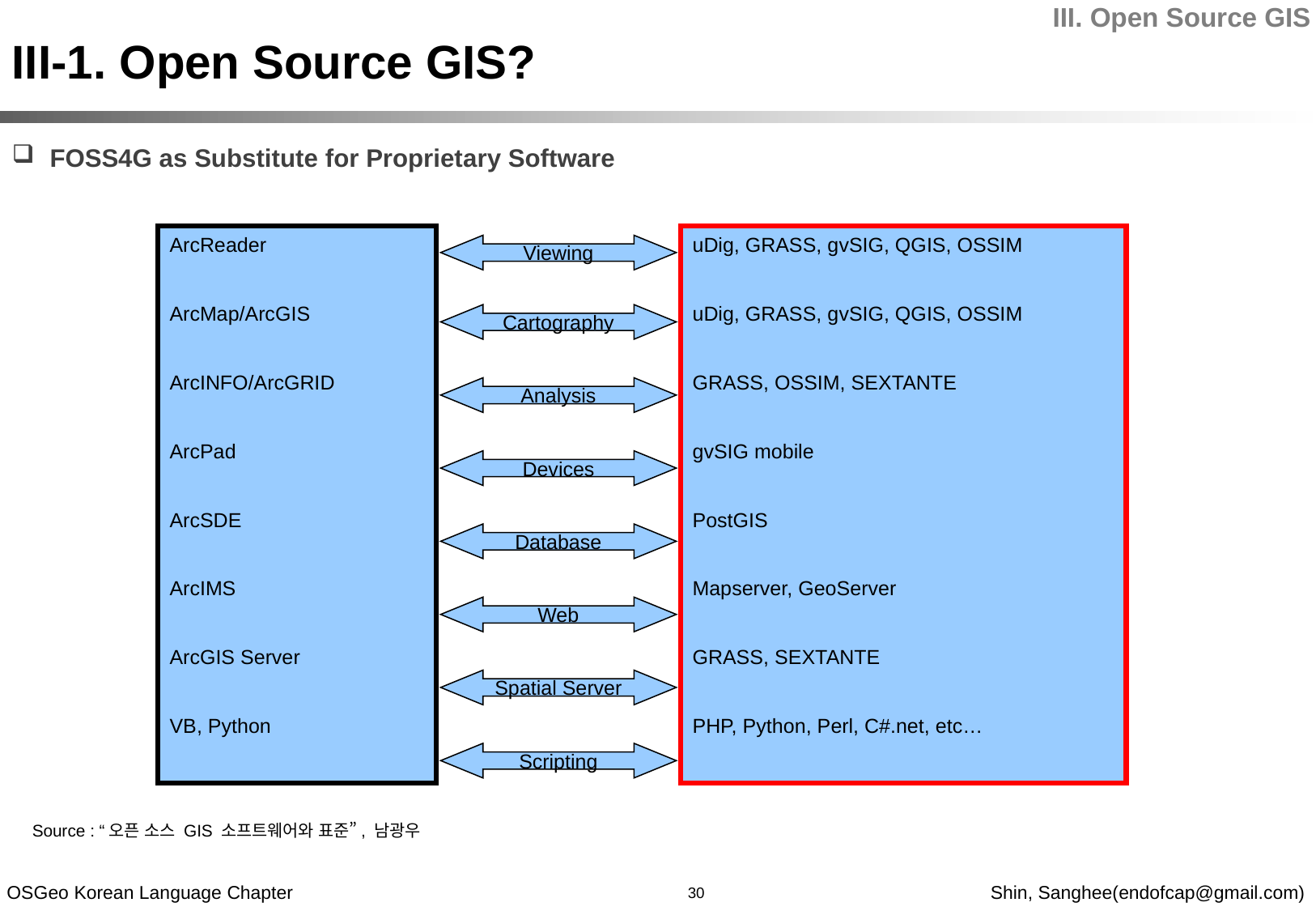

III-1. Open Source GIS?
III. Open Source GIS
FOSS4G as Substitute for Proprietary Software
ArcReader

ArcMap/ArcGIS

ArcINFO/ArcGRID

ArcPad

ArcSDE

ArcIMS

ArcGIS Server

VB, Python
uDig, GRASS, gvSIG, QGIS, OSSIM

uDig, GRASS, gvSIG, QGIS, OSSIM

GRASS, OSSIM, SEXTANTE

gvSIG mobile

PostGIS

Mapserver, GeoServer

GRASS, SEXTANTE

PHP, Python, Perl, C#.net, etc…
Viewing
Cartography
Analysis
Devices
Database
Web
Spatial Server
Scripting
Source : “오픈 소스 GIS 소프트웨어와 표준”, 남광우
30